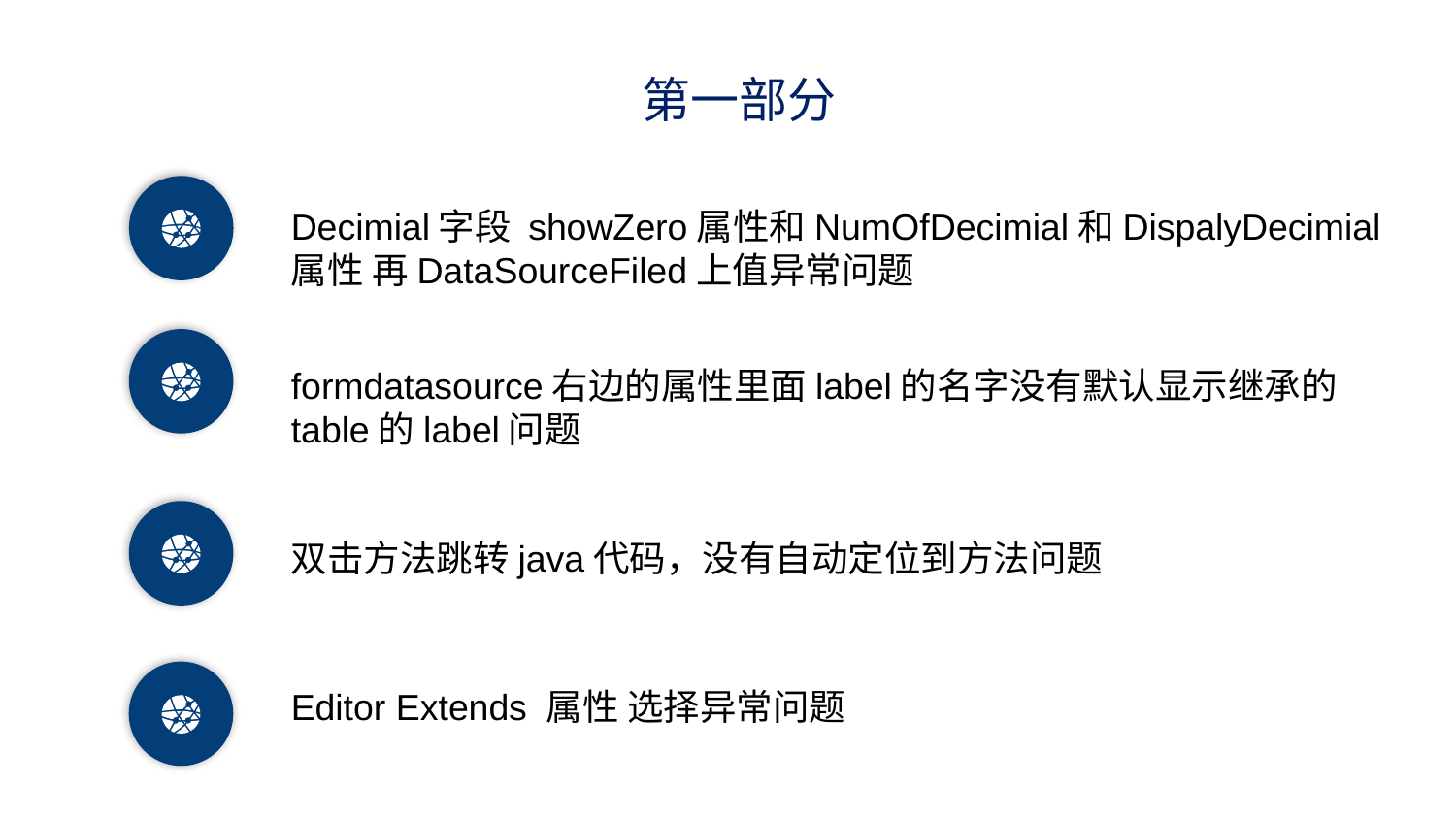

第一部分

Decimial字段 showZero属性和NumOfDecimial和DispalyDecimial 属性 再DataSourceFiled上值异常问题

formdatasource右边的属性里面label的名字没有默认显示继承的table的label问题

双击方法跳转java代码，没有自动定位到方法问题

Editor Extends 属性 选择异常问题